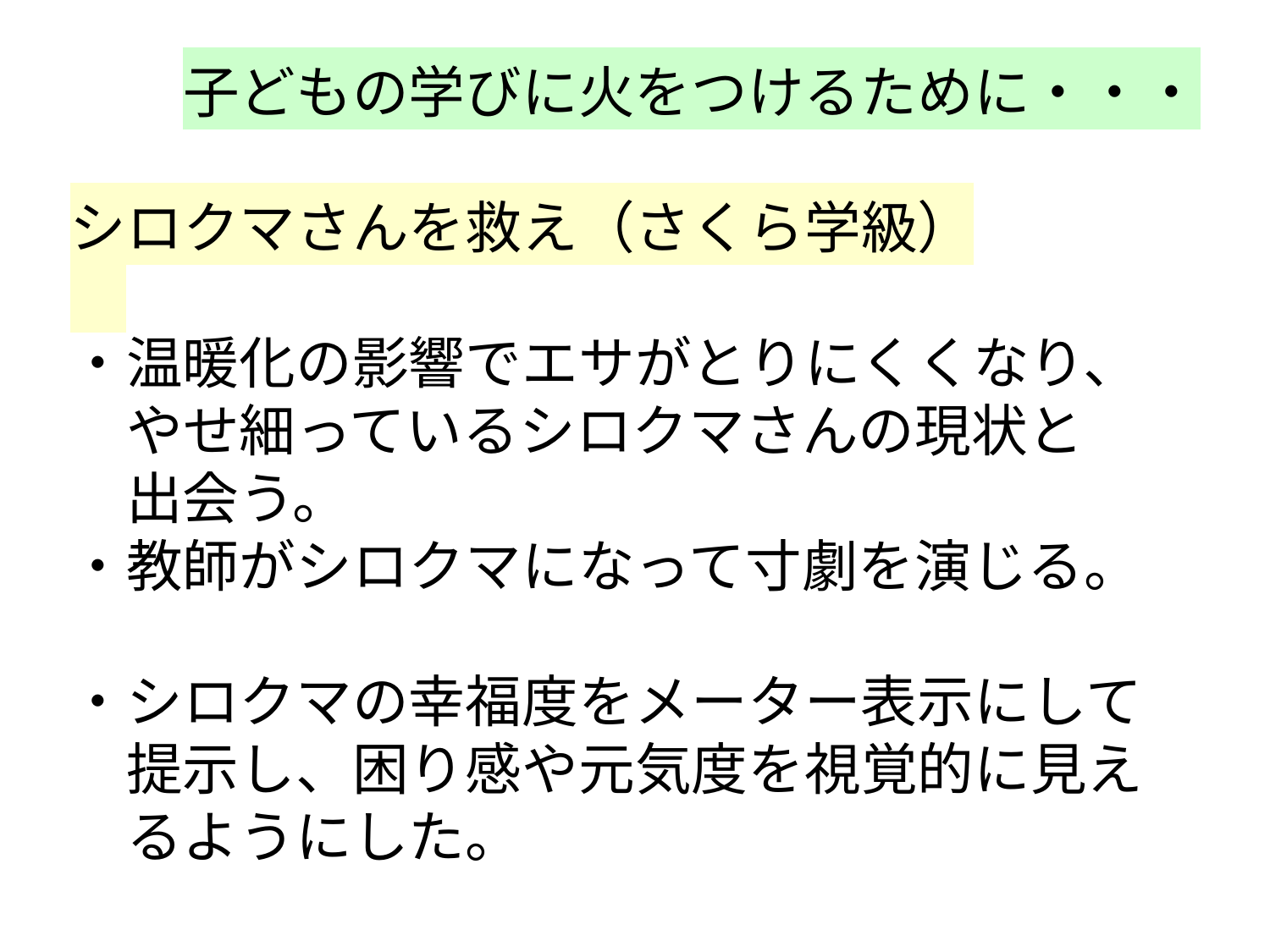

子どもの学びに火をつけるために・・・

シロクマさんを救え（さくら学級）

・温暖化の影響でエサがとりにくくなり、
　やせ細っているシロクマさんの現状と
　出会う。
・教師がシロクマになって寸劇を演じる。

・シロクマの幸福度をメーター表示にして
　提示し、困り感や元気度を視覚的に見え
　るようにした。